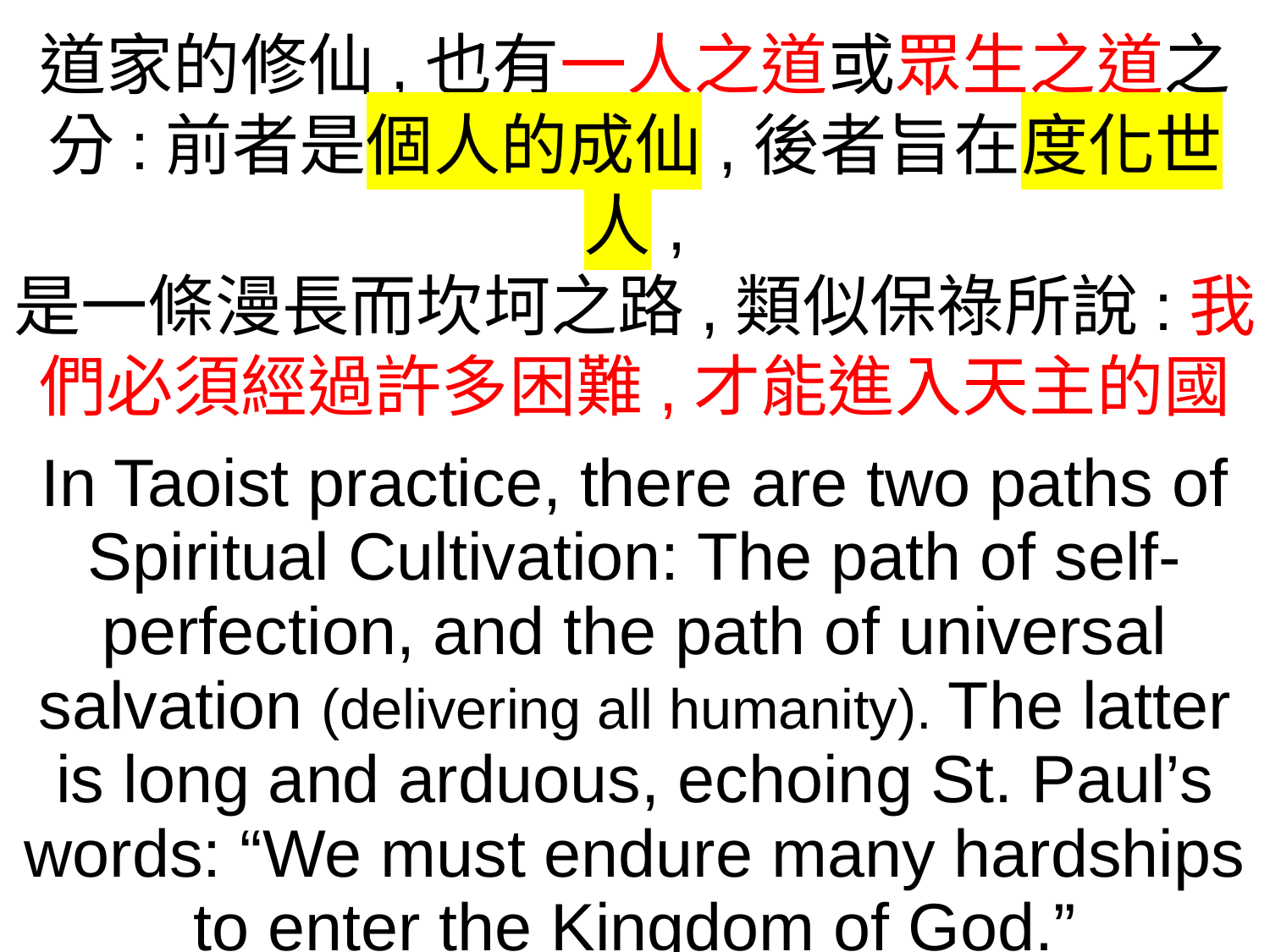

道家的修仙,也有一人之道或眾生之道之分:前者是個人的成仙,後者旨在度化世人,
是一條漫長而坎坷之路,類似保祿所說:我們必須經過許多困難,才能進入天主的國
In Taoist practice, there are two paths of Spiritual Cultivation: The path of self-perfection, and the path of universal salvation (delivering all humanity). The latter is long and arduous, echoing St. Paul’s words: “We must endure many hardships to enter the Kingdom of God.”